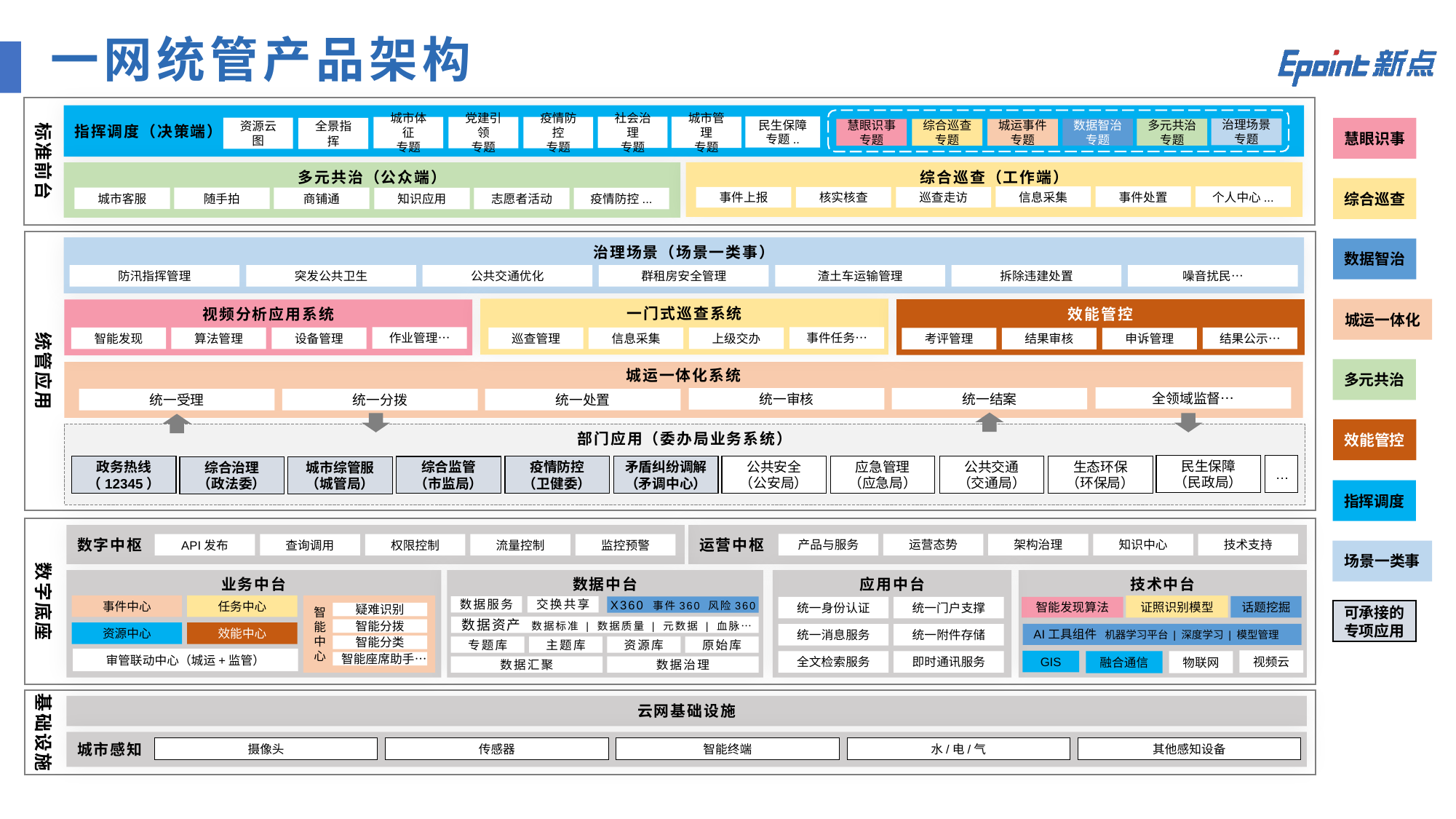

一网统管产品架构
标准前台
指挥调度（决策端）

治理场景
专题
数据智治
专题
多元共治
专题
慧眼识事专题
综合巡查专题
城运事件
专题
民生保障
专题..
社会治理
专题
城市管理
专题
城市体征
专题
党建引领
专题
疫情防控
专题
资源云图
全景指挥
慧眼识事
综合巡查（工作端）
信息采集
事件处置
个人中心...
事件上报
核实核查
巡查走访
多元共治（公众端）
城市客服
随手拍
商铺通
知识应用
志愿者活动
疫情防控...
综合巡查
统管应用
治理场景（场景一类事）
防汛指挥管理
突发公共卫生
公共交通优化
群租房安全管理
渣土车运输管理
拆除违建处置
噪音扰民…
数据智治
一门式巡查系统
城运一体化
效能管控
视频分析应用系统
作业管理…
智能发现
算法管理
设备管理
事件任务…
巡查管理
信息采集
上级交办
结果公示…
考评管理
结果审核
申诉管理
多元共治
城运一体化系统
全领域监督…
统一结案
统一审核
统一受理
统一分拨
统一处置

效能管控
部门应用（委办局业务系统）
…
民生保障
（民政局）
应急管理
（应急局）
生态环保
（环保局）
公共安全
（公安局）
公共交通
（交通局）
政务热线
（12345）
矛盾纠纷调解
（矛调中心）
疫情防控
（卫健委）
综合监管
（市监局）
城市综管服
（城管局）
综合治理
（政法委）
指挥调度
数字底座
数字中枢
API发布
查询调用
权限控制
流量控制
监控预警
运营中枢
产品与服务
运营态势
架构治理
知识中心
技术支持
场景一类事
业务中台
数据中台
应用中台
技术中台
事件中心
任务中心
智
能
中
心
证照识别模型
话题挖掘
数据服务
交换共享
X360 事件360 风险360
统一身份认证
统一门户支撑
智能发现算法
可承接的
专项应用
疑难识别
智能分拨
智能分类
智能座席助手…
数据资产  数据标准 | 数据质量 | 元数据 | 血脉…
资源中心
效能中心
AI工具组件   机器学习平台 | 深度学习 | 模型管理
统一消息服务
统一附件存储
专题库
主题库
资源库
原始库
审管联动中心（城运+监管）
视频云
GIS
物联网
融合通信
全文检索服务
即时通讯服务
数据汇聚
数据治理
基础设施
云网基础设施
城市感知
摄像头
传感器
智能终端
水/电/气
其他感知设备